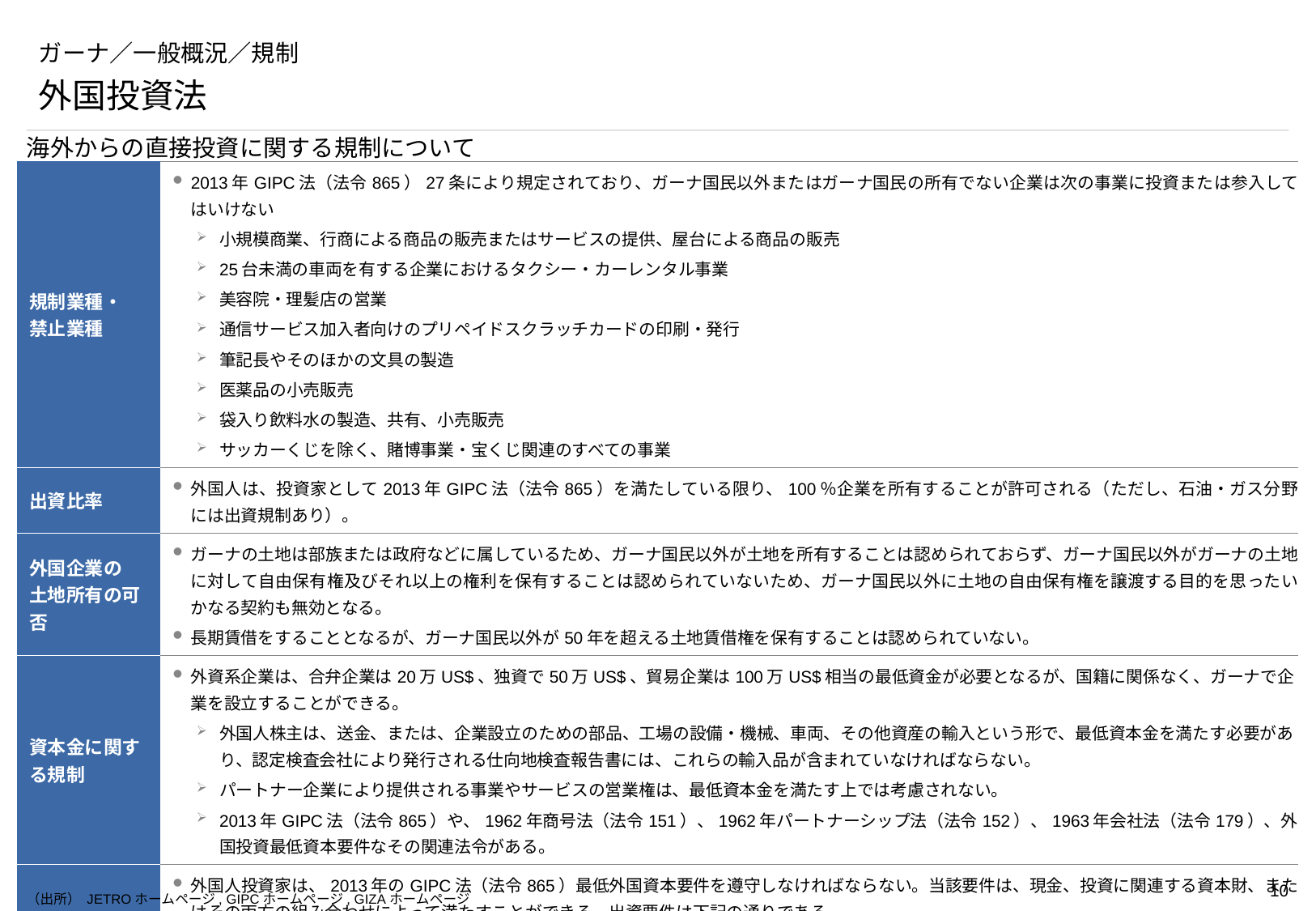

# ガーナ／一般概況／規制
外国投資法
海外からの直接投資に関する規制について
| 規制業種・ 禁止業種 | 2013年GIPC法（法令865）27条により規定されており、ガーナ国民以外またはガーナ国民の所有でない企業は次の事業に投資または参入してはいけない 小規模商業、行商による商品の販売またはサービスの提供、屋台による商品の販売 25台未満の車両を有する企業におけるタクシー・カーレンタル事業 美容院・理髪店の営業 通信サービス加入者向けのプリペイドスクラッチカードの印刷・発行 筆記長やそのほかの文具の製造 医薬品の小売販売 袋入り飲料水の製造、共有、小売販売 サッカーくじを除く、賭博事業・宝くじ関連のすべての事業 |
| --- | --- |
| 出資比率 | 外国人は、投資家として2013年GIPC法（法令865）を満たしている限り、100％企業を所有することが許可される（ただし、石油・ガス分野には出資規制あり）。 |
| 外国企業の 土地所有の可否 | ガーナの土地は部族または政府などに属しているため、ガーナ国民以外が土地を所有することは認められておらず、ガーナ国民以外がガーナの土地に対して自由保有権及びそれ以上の権利を保有することは認められていないため、ガーナ国民以外に土地の自由保有権を譲渡する目的を思ったいかなる契約も無効となる。 長期賃借をすることとなるが、ガーナ国民以外が50年を超える土地賃借権を保有することは認められていない。 |
| 資本金に関する規制 | 外資系企業は、合弁企業は20万US$、独資で50万US$、貿易企業は100万US$相当の最低資金が必要となるが、国籍に関係なく、ガーナで企業を設立することができる。 外国人株主は、送金、または、企業設立のための部品、工場の設備・機械、車両、その他資産の輸入という形で、最低資本金を満たす必要があり、認定検査会社により発行される仕向地検査報告書には、これらの輸入品が含まれていなければならない。 パートナー企業により提供される事業やサービスの営業権は、最低資本金を満たす上では考慮されない。 2013年GIPC法（法令865）や、1962年商号法（法令151）、1962年パートナーシップ法（法令152）、1963年会社法（法令179）、外国投資最低資本要件なその関連法令がある。 |
| 最低外国資本要件 | 外国人投資家は、2013年のGIPC法（法令865）最低外国資本要件を遵守しなければならない。当該要件は、現金、投資に関連する資本財、またはその両方の組み合わせによって満たすことができる。出資要件は下記の通りである。 　ジョイントベンチャー:最低20万US$、ガーナのパートナーが株式の少なくとも10%を保有 　外資系企業:最低50万US$ 　総合商社:最低100万US$、少なくとも20人のガーナ人の熟練労働者を雇用する企業 |
| その他の規制 | 石油、電力、鉱物・工業分野においては出資比率などの規制がある。 |
（出所） JETROホームページ, GIPCホームページ, GIZAホームページ